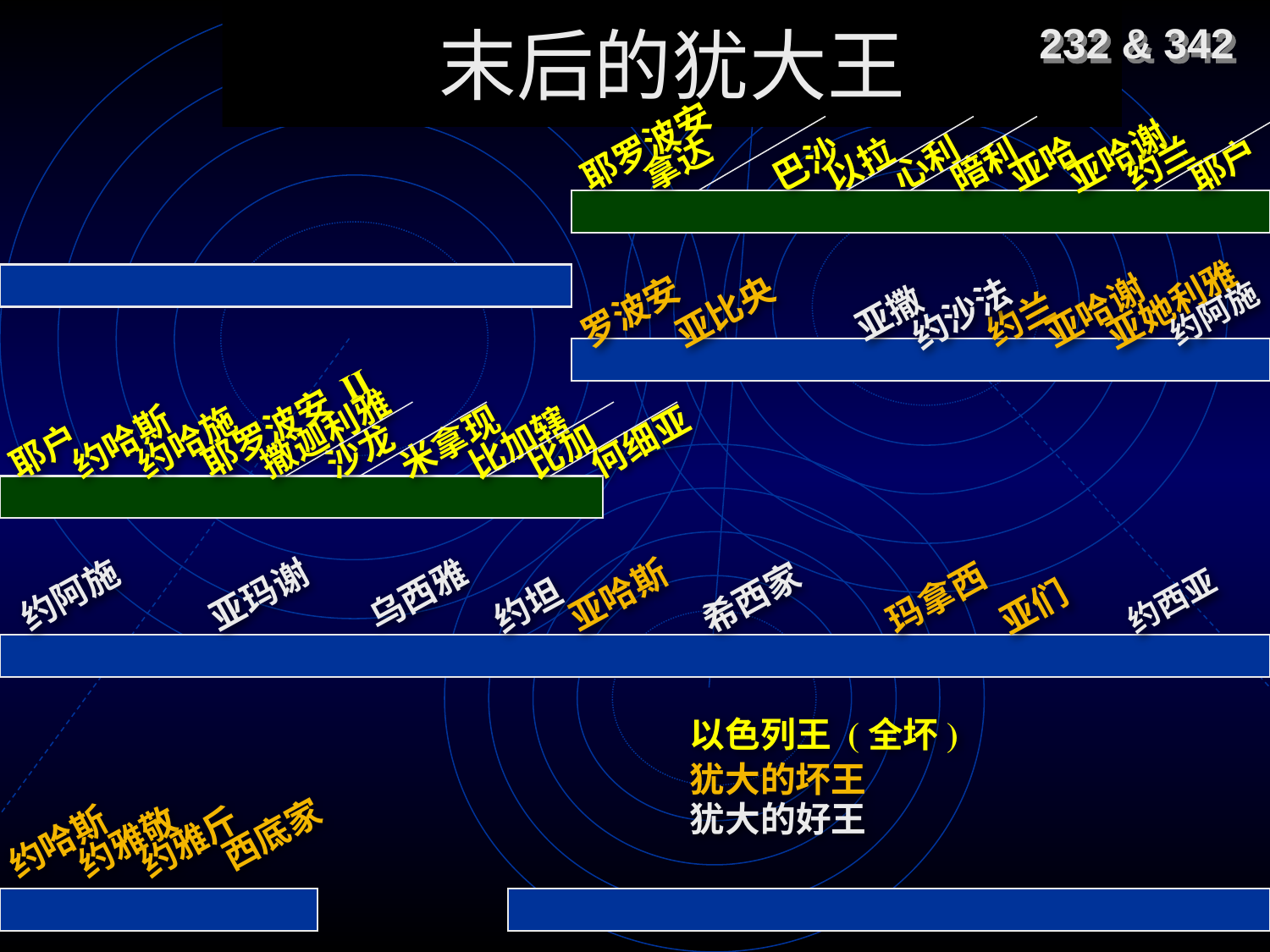

# 末后的犹大王
232 & 342
耶罗波安
巴沙
约兰
拿达
心利
亚哈
亚哈谢

以拉

暗利

耶户

约兰
约沙法

亚撒
罗波安
亚哈谢
亚比央
亚她利雅
约阿施

耶罗波安 II
撒迦利雅
约哈斯
约哈施
米拿现
比加
何细亚
耶户

沙龙

比加辖

亚哈斯
约坦
约阿施
亚玛谢
乌西雅
希西家
玛拿西
亚们
约西亚

以色列王 (全坏)
犹大的坏王
犹大的好王

约雅斤
西底家
约雅敬
约哈斯